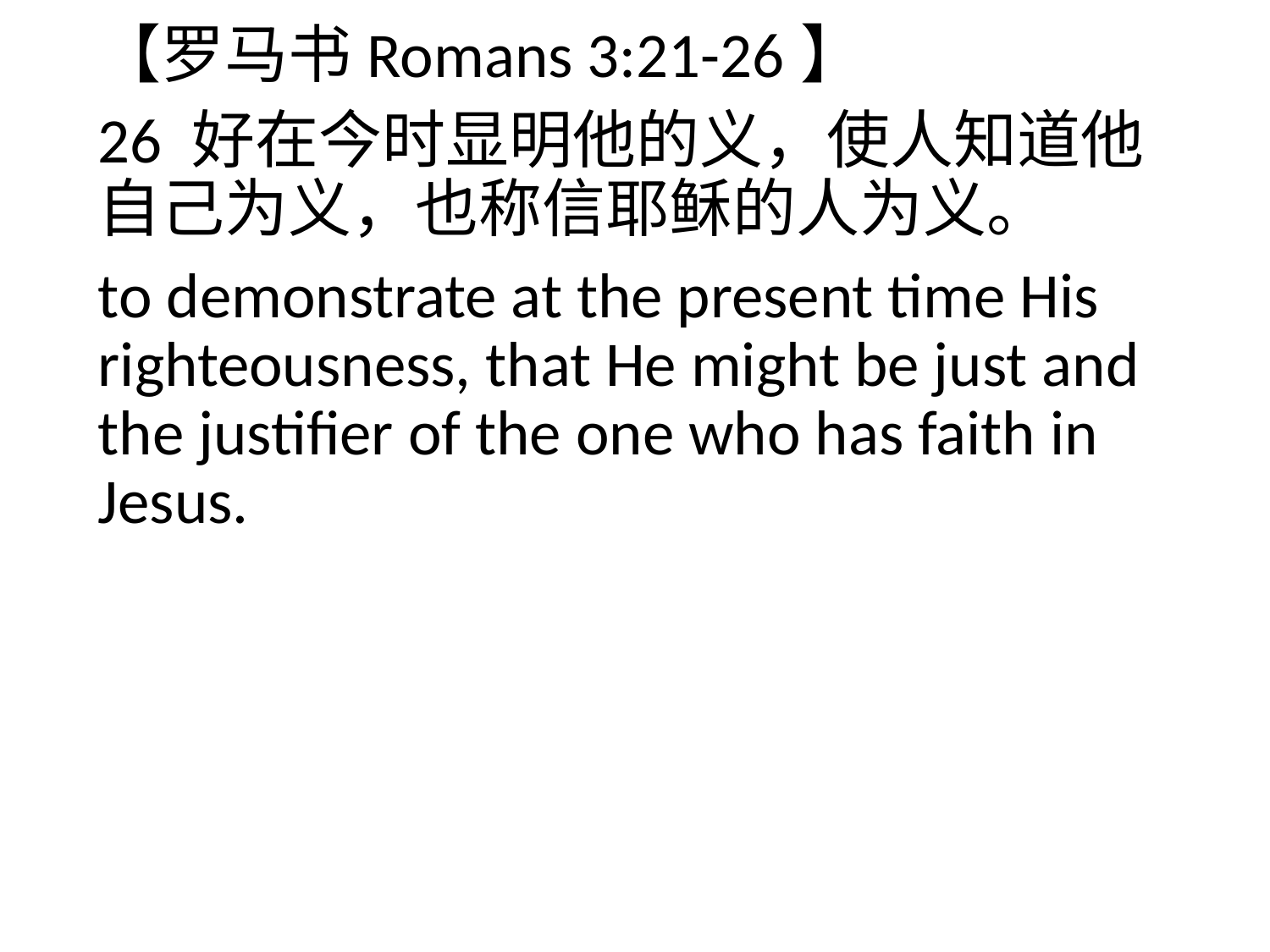

【罗马书Romans 3:21-26】
26 好在今时显明他的义，使人知道他自己为义，也称信耶稣的人为义。
to demonstrate at the present time His righteousness, that He might be just and the justifier of the one who has faith in Jesus.